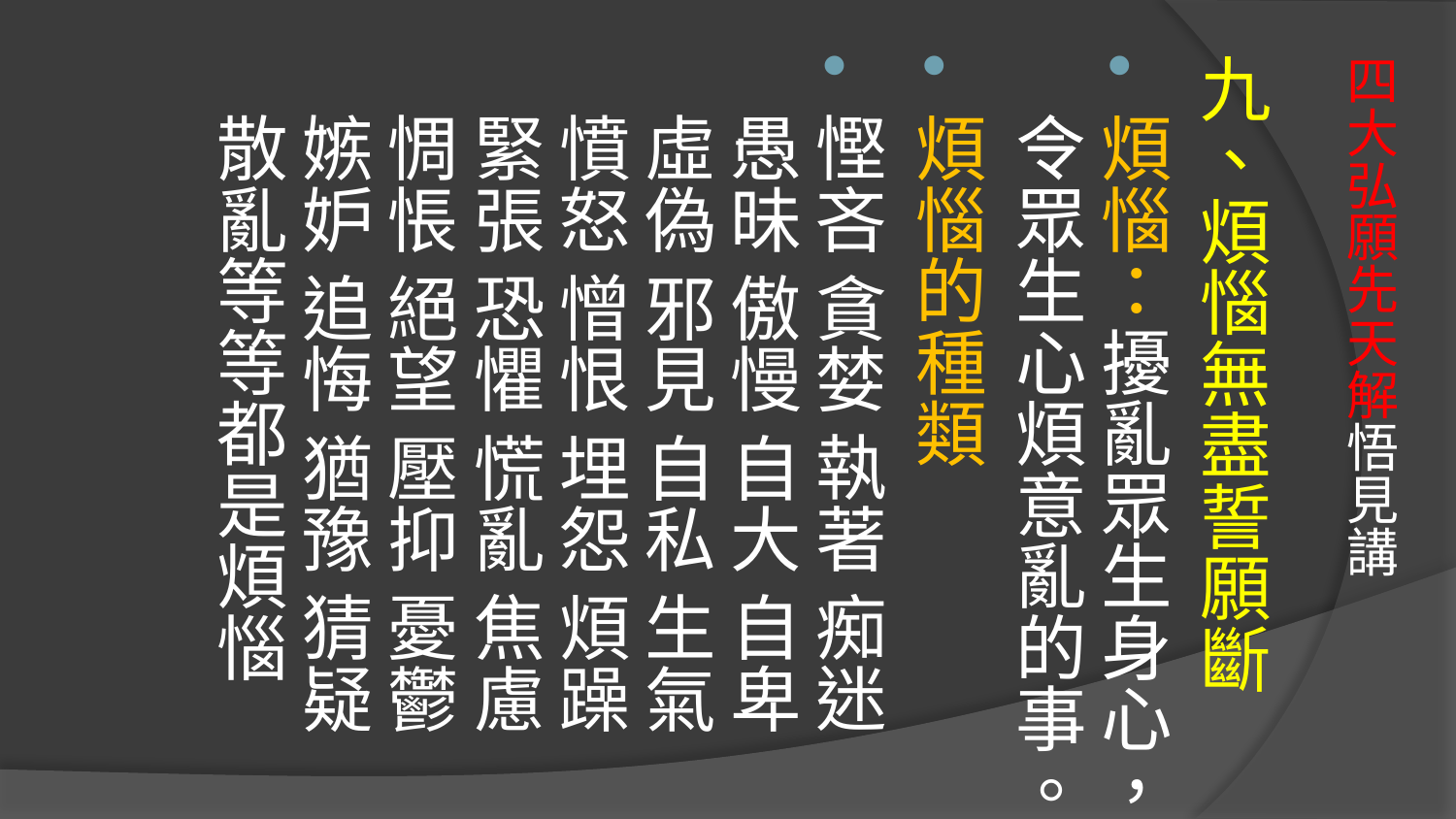

九、煩惱無盡誓願斷
煩惱：擾亂眾生身心，令眾生心煩意亂的事。
煩惱的種類
慳吝 貪婪 執著 痴迷 愚昧 傲慢 自大 自卑 虛偽 邪見 自私 生氣 憤怒 憎恨 埋怨 煩躁 緊張 恐懼 慌亂 焦慮 惆悵 絕望 壓抑 憂鬱 嫉妒 追悔 猶豫 猜疑 散亂等等都是煩惱

# 四大弘願先天解悟見講